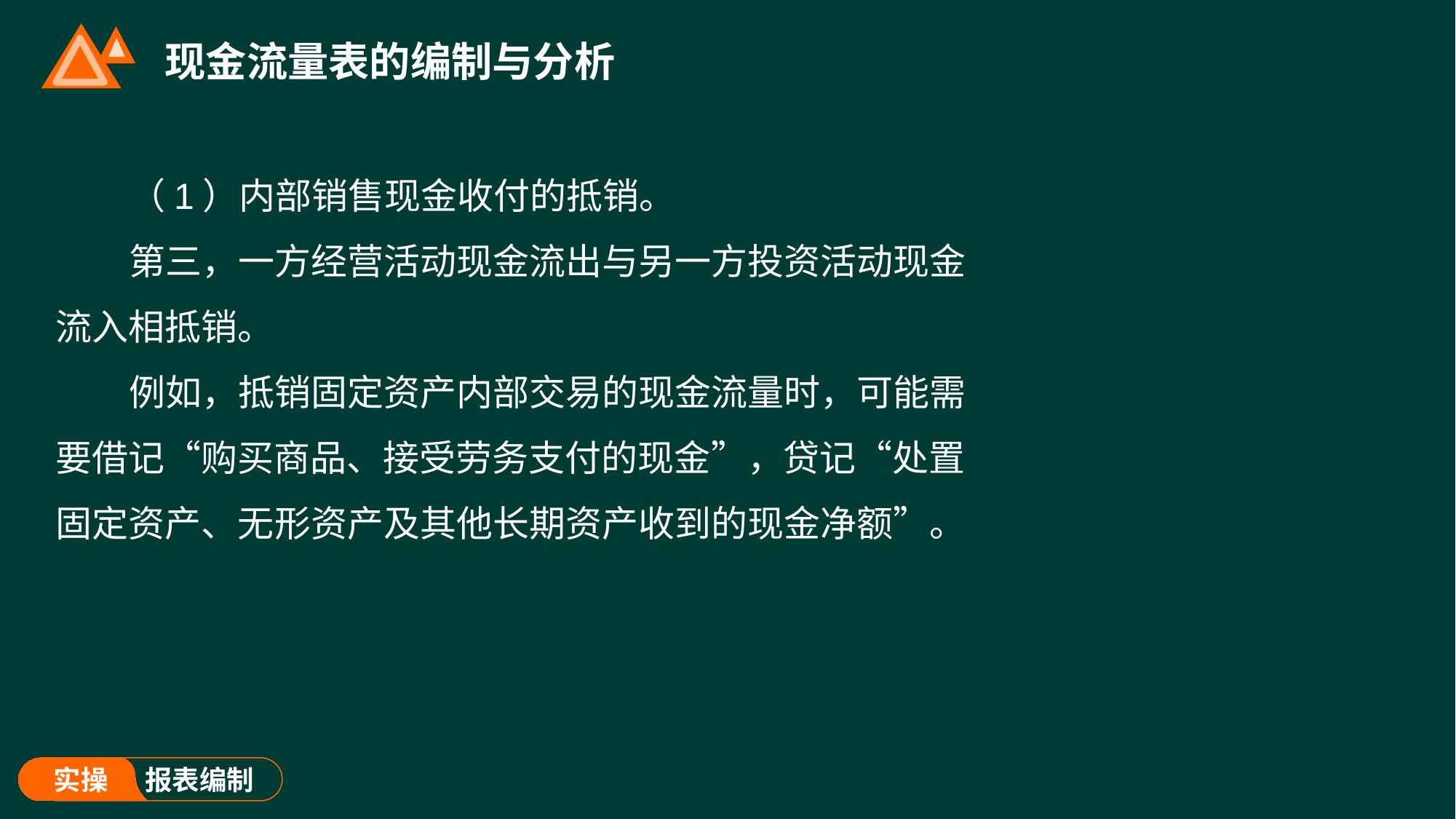

# 现金流量表的编制与分析
（1）内部销售现金收付的抵销。
第三，一方经营活动现金流出与另一方投资活动现金流入相抵销。
例如，抵销固定资产内部交易的现金流量时，可能需要借记“购买商品、接受劳务支付的现金”，贷记“处置固定资产、无形资产及其他长期资产收到的现金净额”。